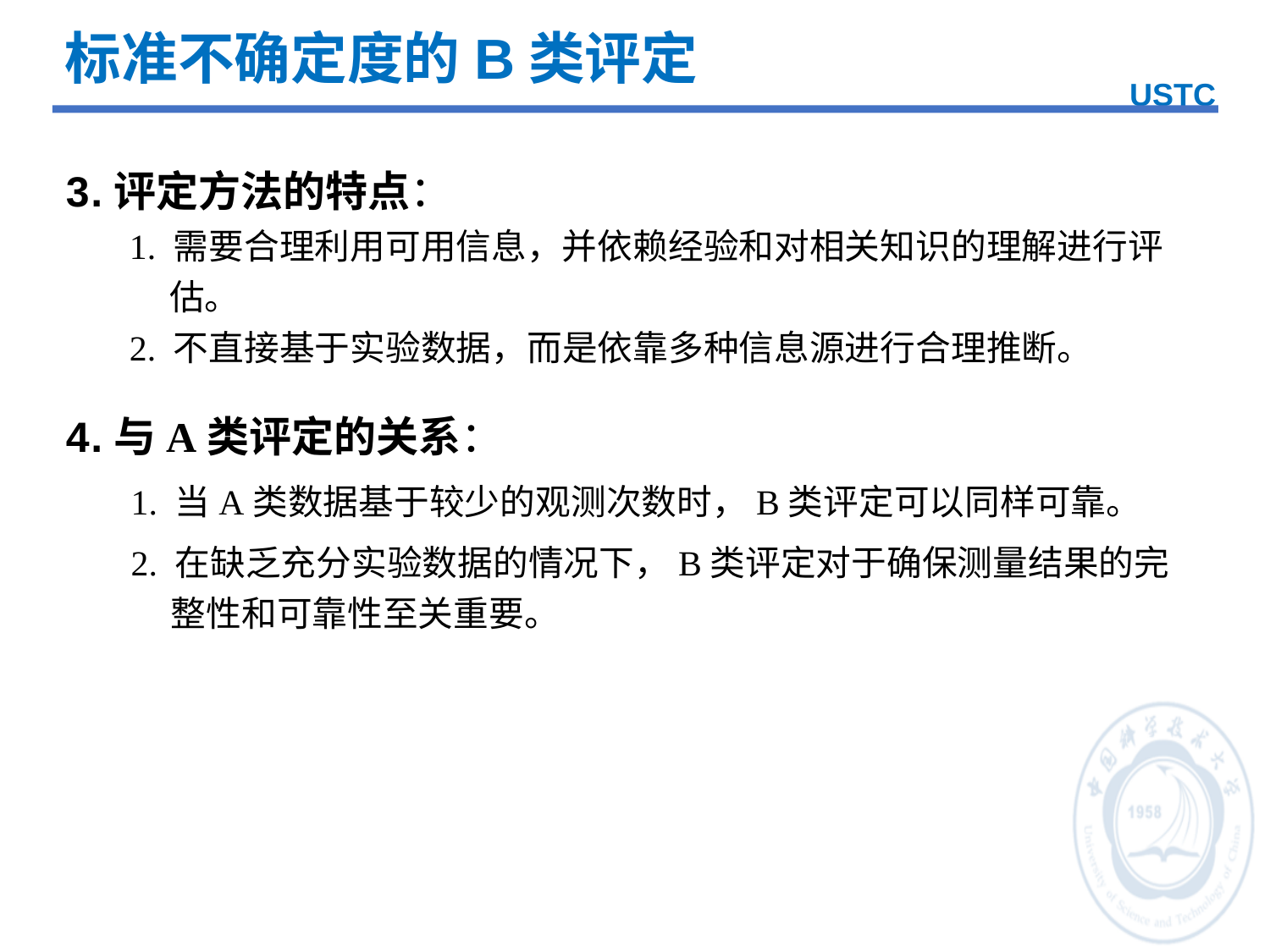

标准不确定度的B类评定
USTC

评定方法的特点：
1. 需要合理利用可用信息，并依赖经验和对相关知识的理解进行评估。
2. 不直接基于实验数据，而是依靠多种信息源进行合理推断。
与A类评定的关系：
1. 当A类数据基于较少的观测次数时，B类评定可以同样可靠。
2. 在缺乏充分实验数据的情况下，B类评定对于确保测量结果的完整性和可靠性至关重要。